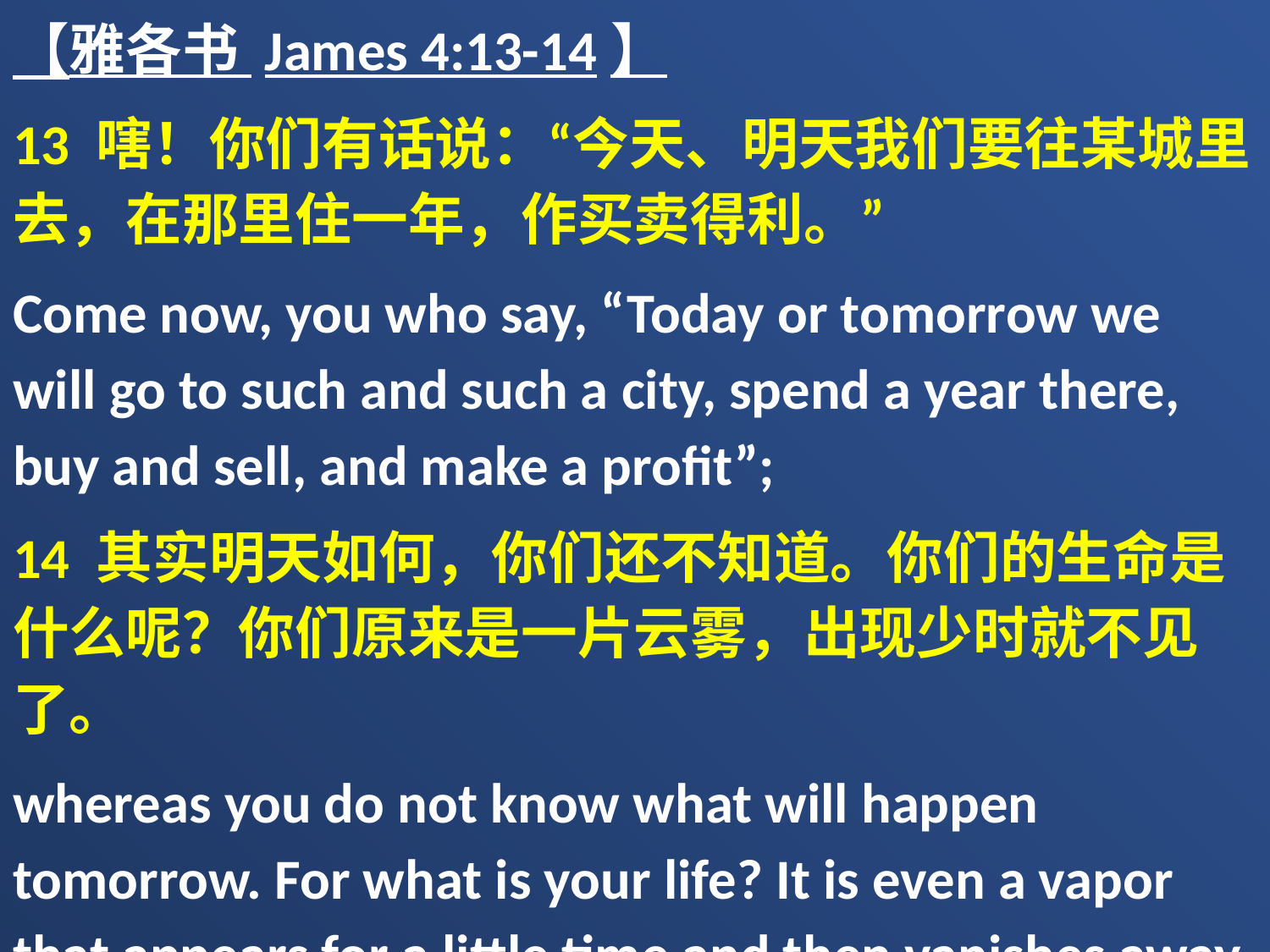

【雅各书 James 4:13-14】
13 嗐！你们有话说：“今天、明天我们要往某城里去，在那里住一年，作买卖得利。”
Come now, you who say, “Today or tomorrow we will go to such and such a city, spend a year there, buy and sell, and make a profit”;
14 其实明天如何，你们还不知道。你们的生命是什么呢？你们原来是一片云雾，出现少时就不见了。
whereas you do not know what will happen tomorrow. For what is your life? It is even a vapor that appears for a little time and then vanishes away.